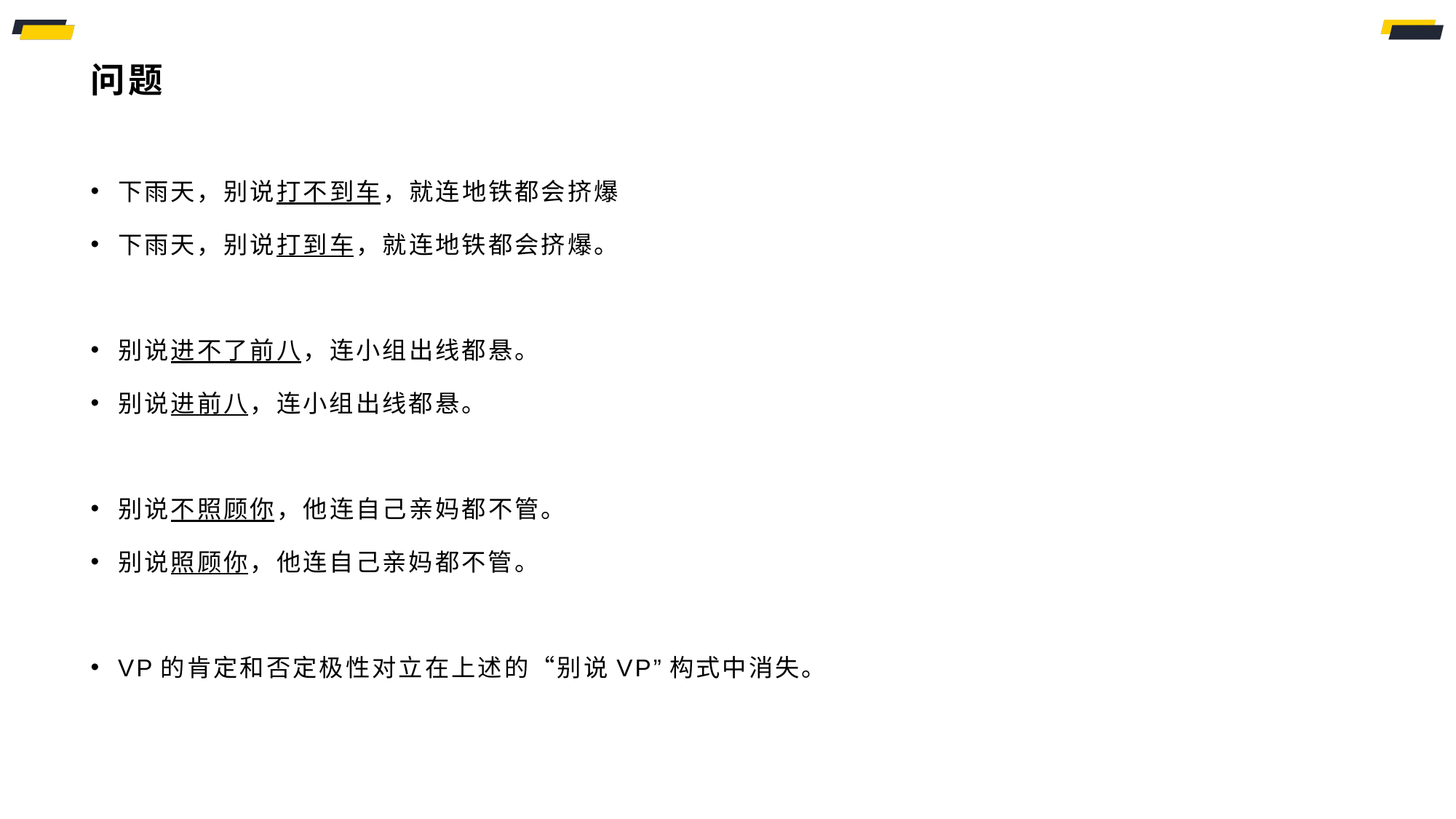

# 问题
下雨天，别说打不到车，就连地铁都会挤爆
下雨天，别说打到车，就连地铁都会挤爆。

别说进不了前八，连小组出线都悬。
别说进前八，连小组出线都悬。

别说不照顾你，他连自己亲妈都不管。
别说照顾你，他连自己亲妈都不管。

VP的肯定和否定极性对立在上述的“别说VP”构式中消失。